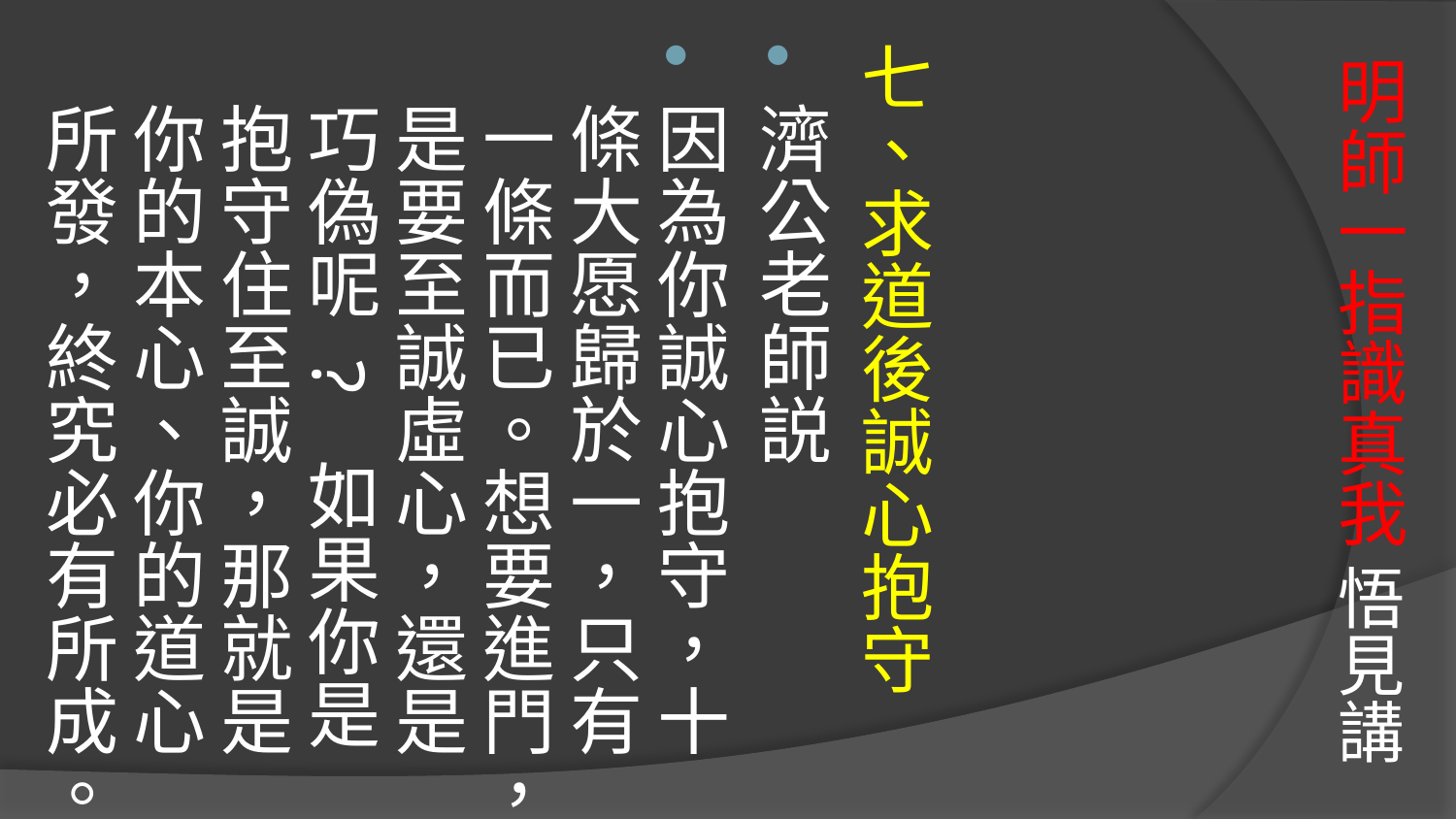

七、求道後誠心抱守
濟公老師説
因為你誠心抱守，十條大愿歸於一，只有一條而已。想要進門，是要至誠虛心，還是巧偽呢 ? 如果你是抱守住至誠，那就是你的本心、你的道心所發，終究必有所成。
# 明師一指識真我 悟見講